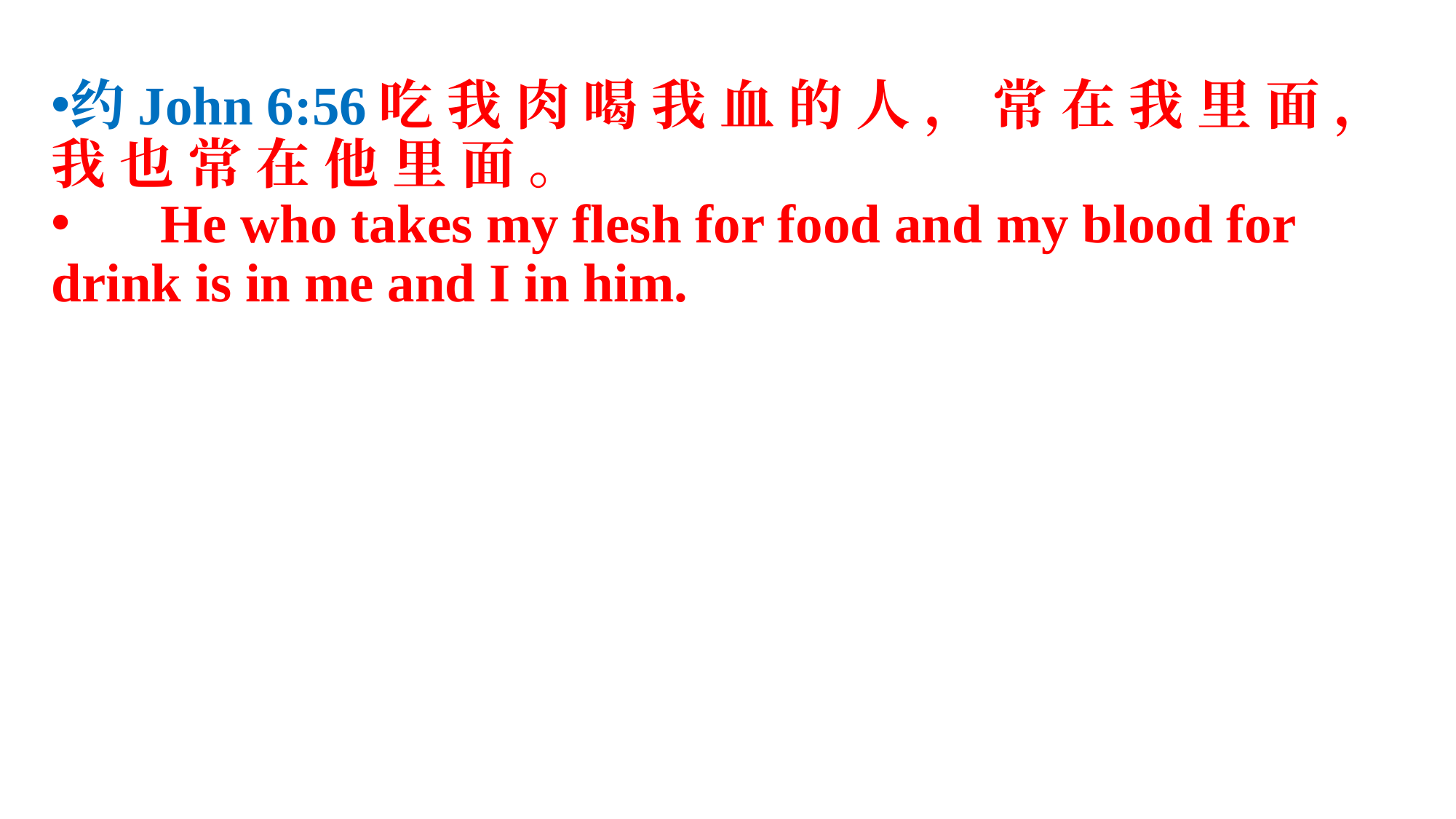

约John 6:56	吃 我 肉 喝 我 血 的 人 ， 常 在 我 里 面 ， 我 也 常 在 他 里 面 。
   	He who takes my flesh for food and my blood for drink is in me and I in him.